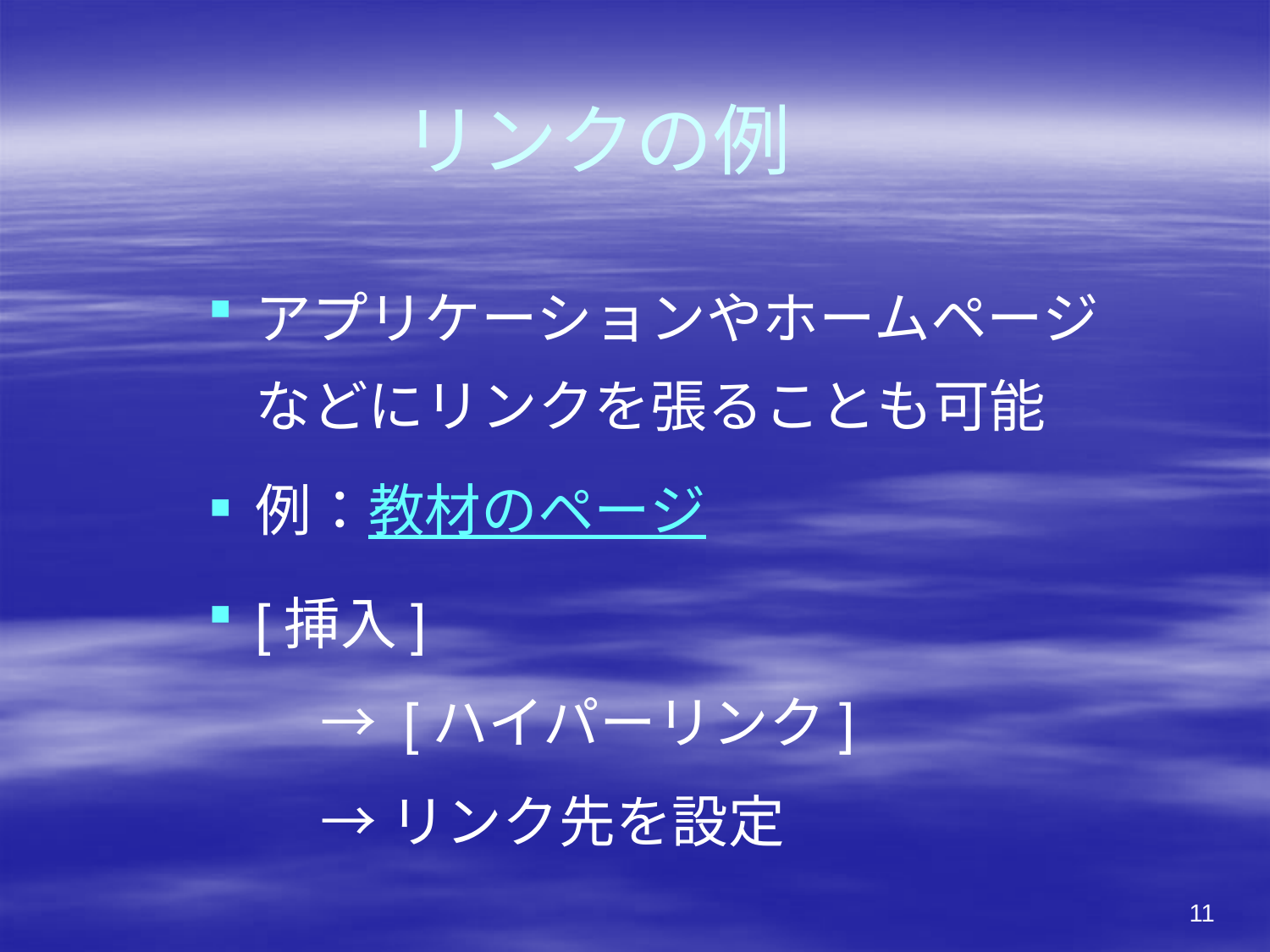

# リンクの例
アプリケーションやホームページなどにリンクを張ることも可能
例：教材のページ
[挿入]
　　→ [ハイパーリンク]
　　→ リンク先を設定
11